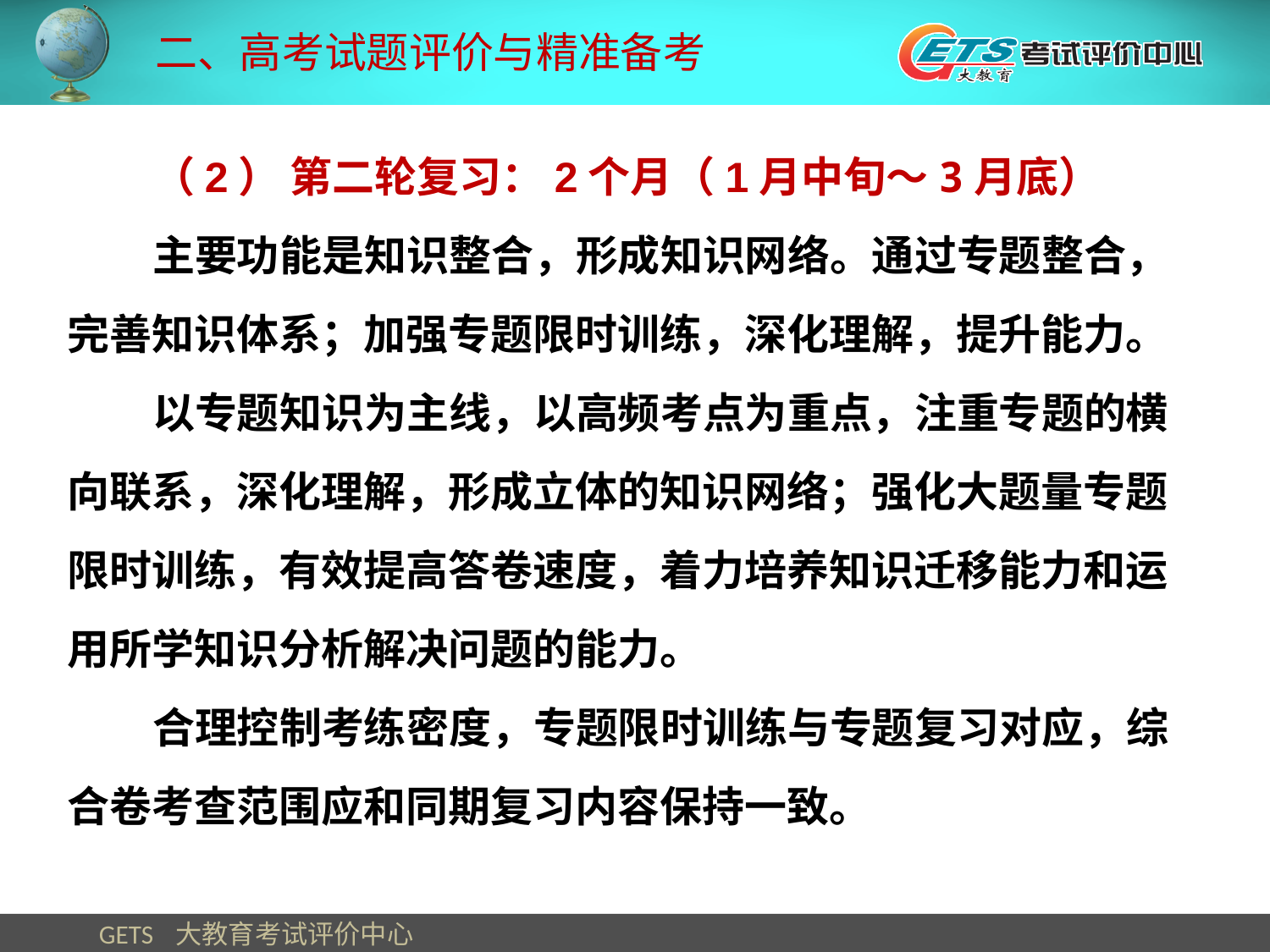

二、高考试题评价与精准备考
（2） 第二轮复习：2个月（1月中旬～3月底）
主要功能是知识整合，形成知识网络。通过专题整合，完善知识体系；加强专题限时训练，深化理解，提升能力。
以专题知识为主线，以高频考点为重点，注重专题的横向联系，深化理解，形成立体的知识网络；强化大题量专题限时训练，有效提高答卷速度，着力培养知识迁移能力和运用所学知识分析解决问题的能力。
合理控制考练密度，专题限时训练与专题复习对应，综合卷考查范围应和同期复习内容保持一致。